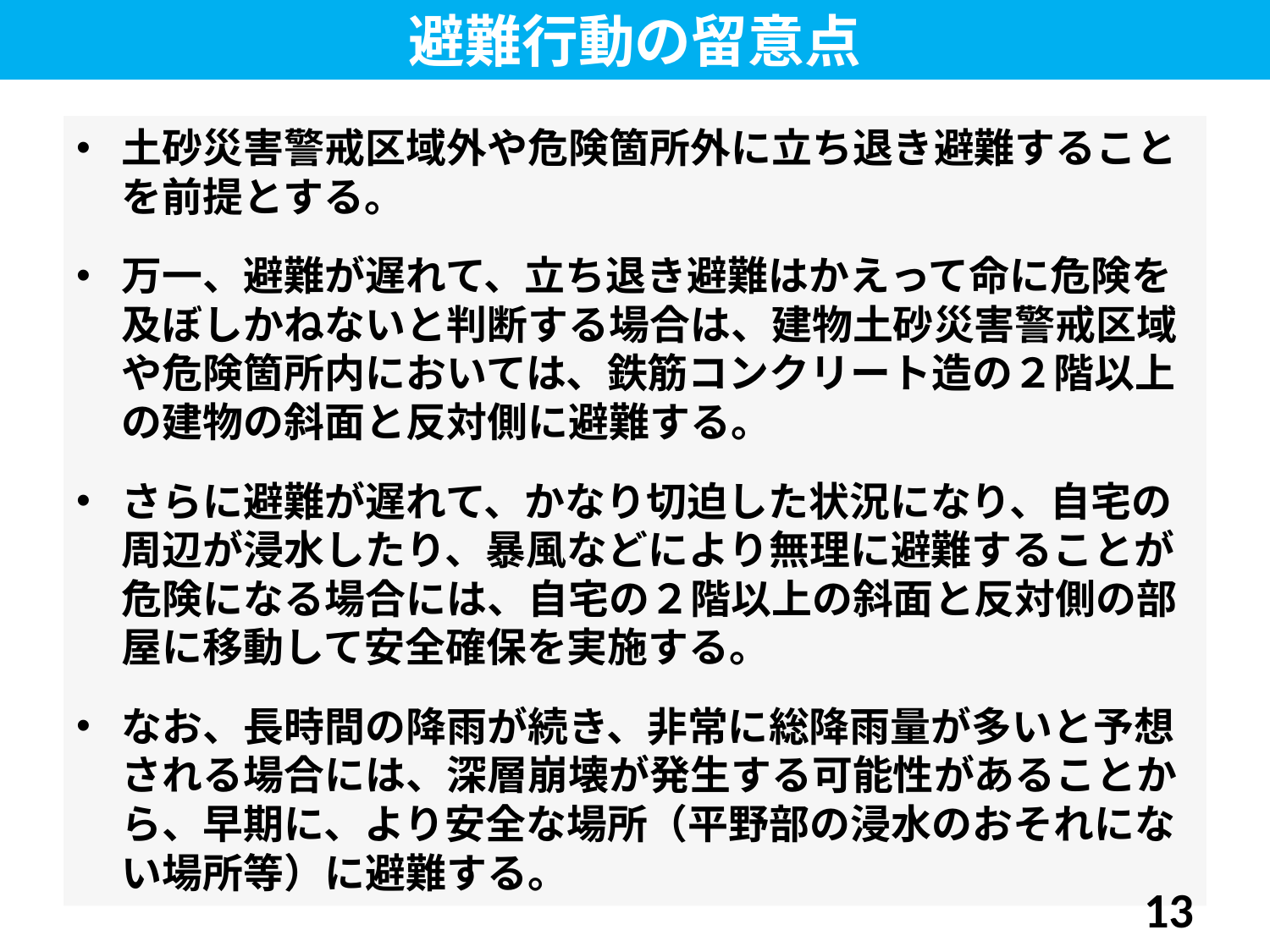

避難行動の留意点
土砂災害警戒区域外や危険箇所外に立ち退き避難することを前提とする。
万一、避難が遅れて、立ち退き避難はかえって命に危険を及ぼしかねないと判断する場合は、建物土砂災害警戒区域や危険箇所内においては、鉄筋コンクリート造の２階以上の建物の斜面と反対側に避難する。
さらに避難が遅れて、かなり切迫した状況になり、自宅の周辺が浸水したり、暴風などにより無理に避難することが危険になる場合には、自宅の２階以上の斜面と反対側の部屋に移動して安全確保を実施する。
なお、長時間の降雨が続き、非常に総降雨量が多いと予想される場合には、深層崩壊が発生する可能性があることから、早期に、より安全な場所（平野部の浸水のおそれにない場所等）に避難する。

13